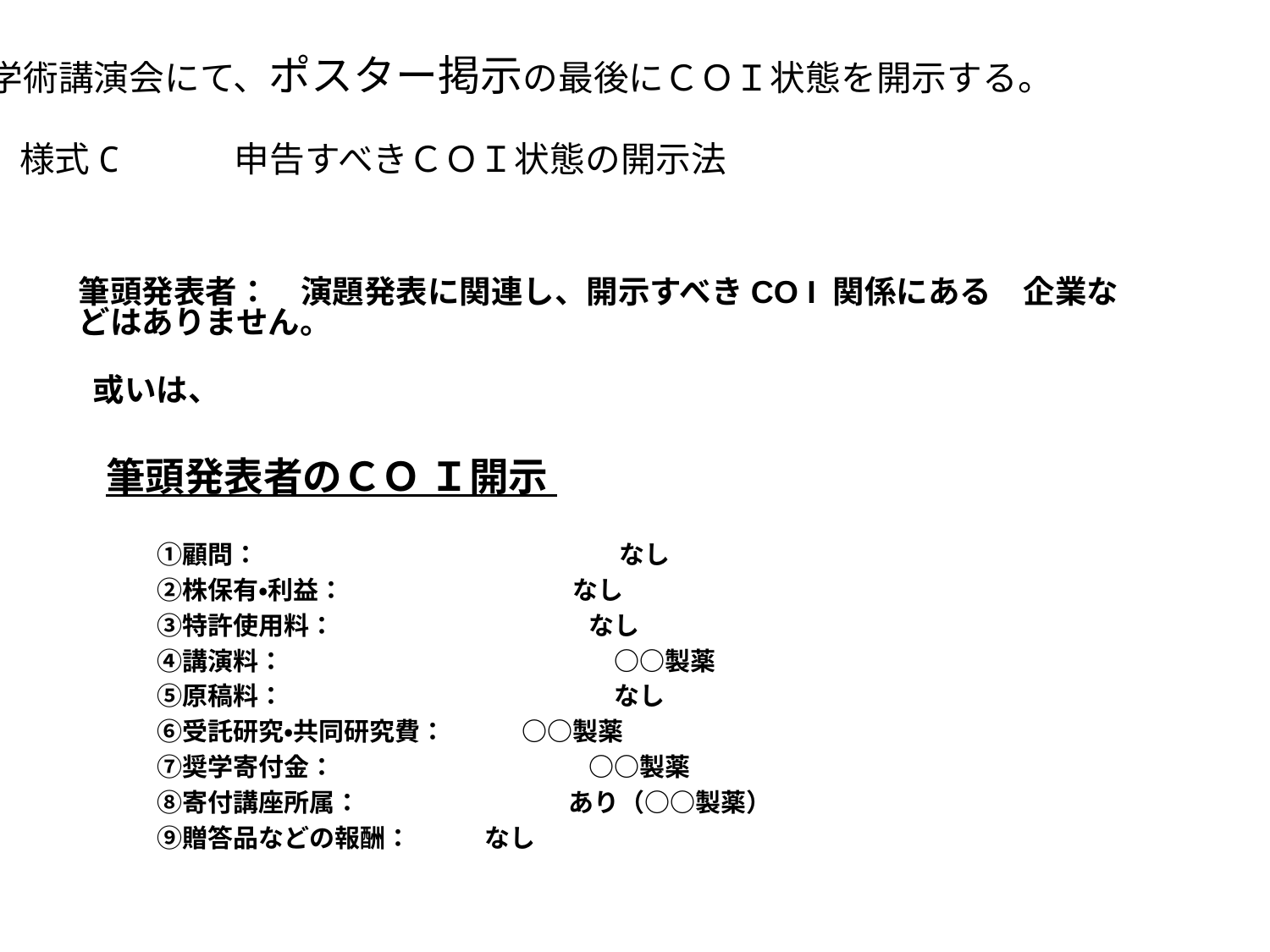

学術講演会にて、ポスター掲示の最後にＣＯＩ状態を開示する。

　様式C　　　申告すべきＣＯＩ状態の開示法
筆頭発表者：　演題発表に関連し、開示すべきCO I 関係にある　企業などはありません。
或いは、
筆頭発表者のＣＯ Ｉ開示

　　①顧問：　　　　　　　　　　　　　　 なし
　　②株保有・利益：　　　　　　　　　なし
　　③特許使用料：　　　　　　　　　　なし
　　④講演料：　　　　　　　　　　　　　○○製薬
　　⑤原稿料：　　　　　　　　　　　　　なし
　　⑥受託研究・共同研究費：　　　○○製薬
　　⑦奨学寄付金：　　　　　　　　　　○○製薬
　　⑧寄付講座所属：　　　　　　　　 あり（○○製薬）
　　⑨贈答品などの報酬：             なし